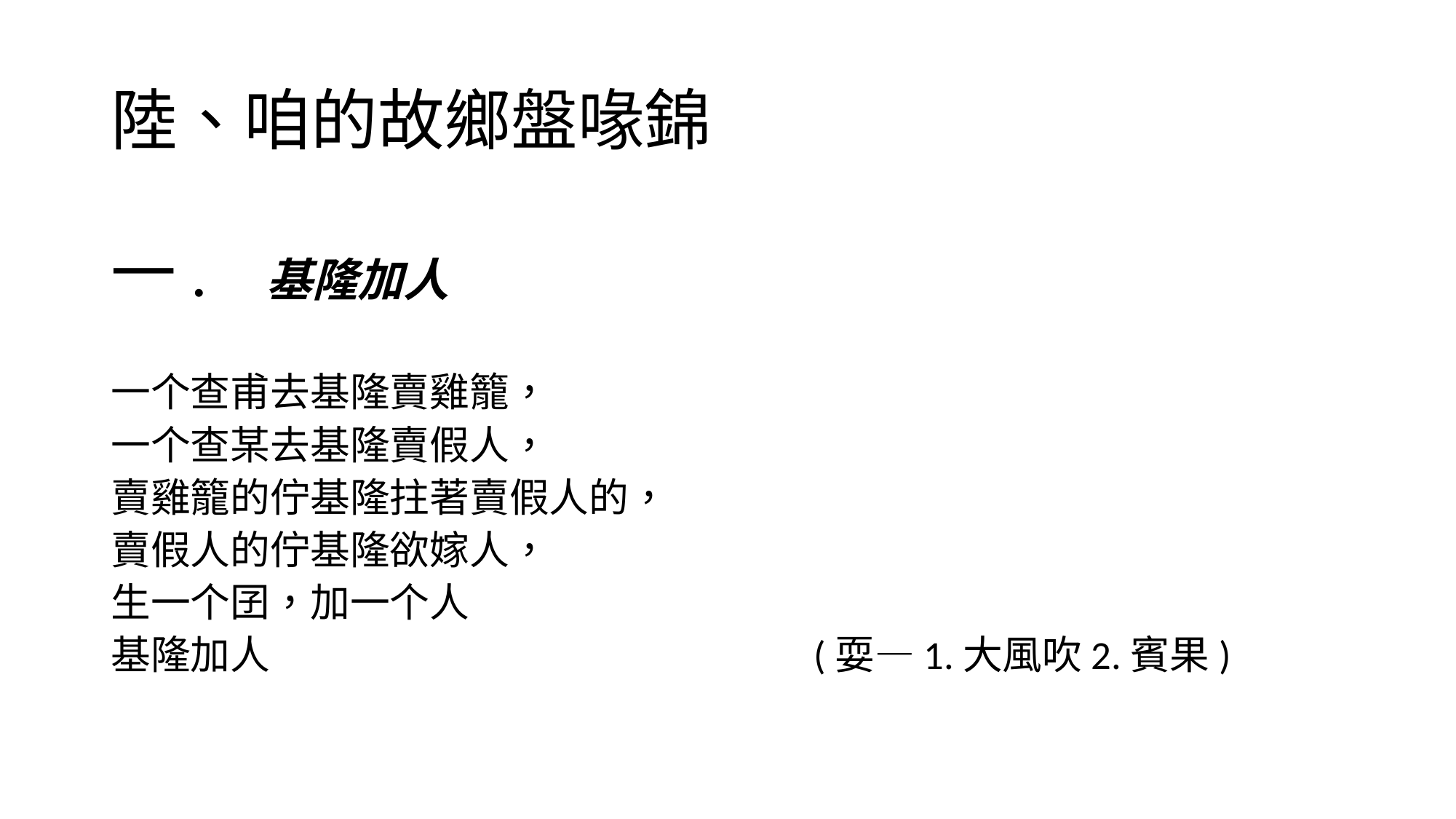

# 陸、咱的故鄉盤喙錦
一.   基隆加人
一个查甫去基隆賣雞籠，
一个查某去基隆賣假人，
賣雞籠的佇基隆拄著賣假人的，
賣假人的佇基隆欲嫁人，
生一个囝，加一个人
基隆加人                                                            (耍—1.大風吹2.賓果)